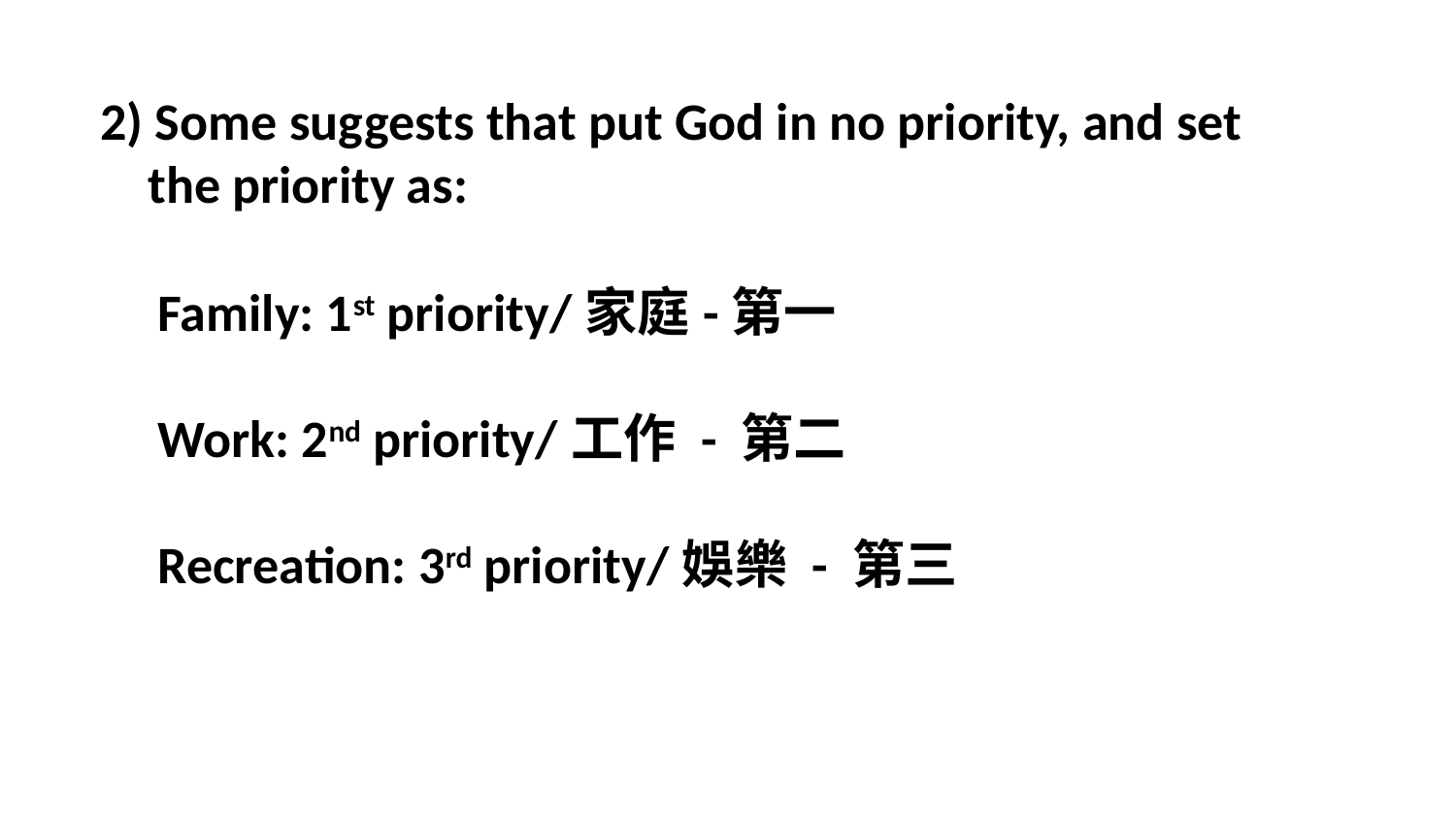

2) Some suggests that put God in no priority, and set
    the priority as:
Family: 1st priority/家庭-第一

Work: 2nd priority/工作 - 第二

Recreation: 3rd priority/娛樂 - 第三